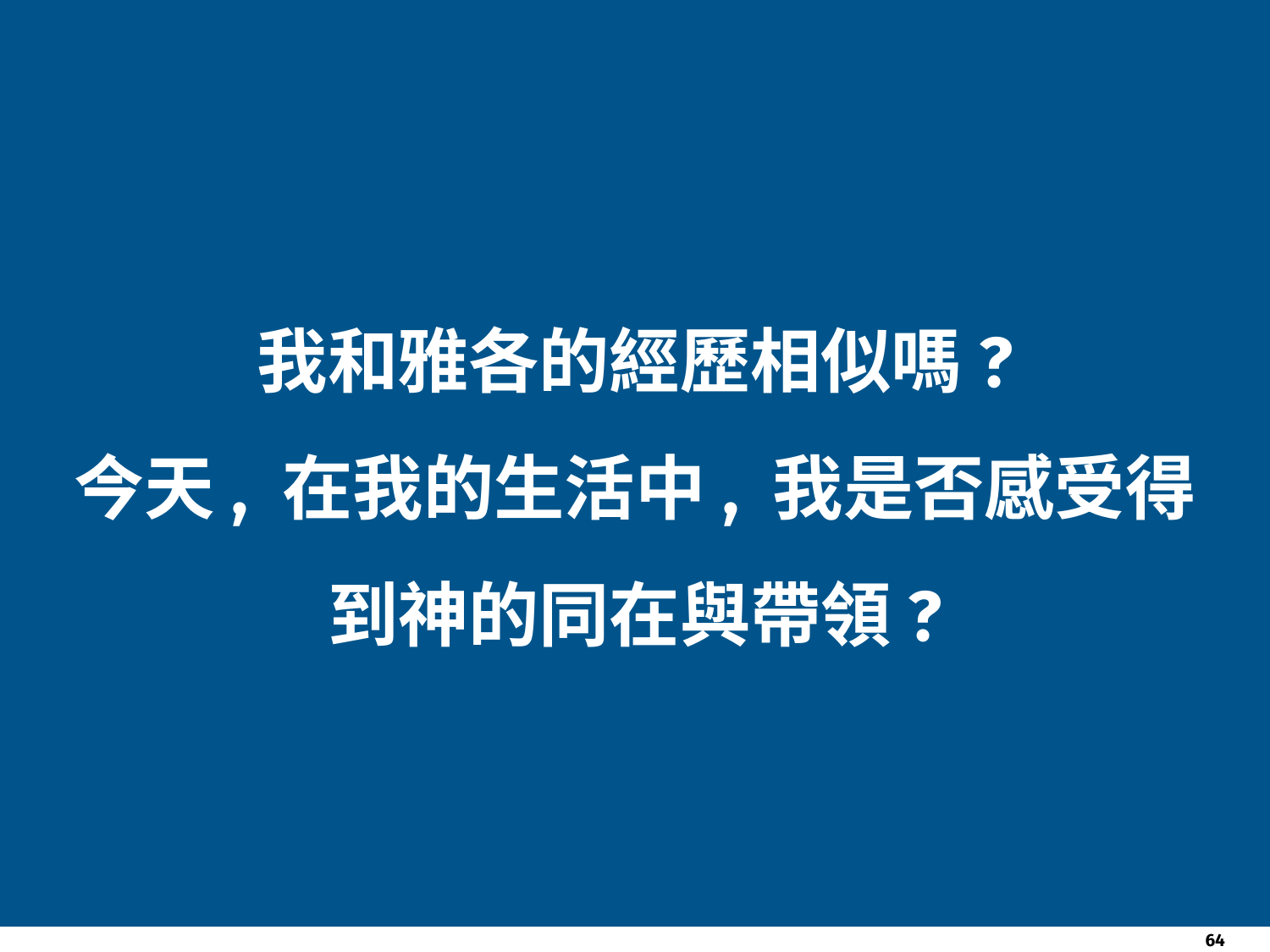

# 我和雅各的經歷相似嗎? 今天, 在我的生活中, 我是否感受得到神的同在與帶領?